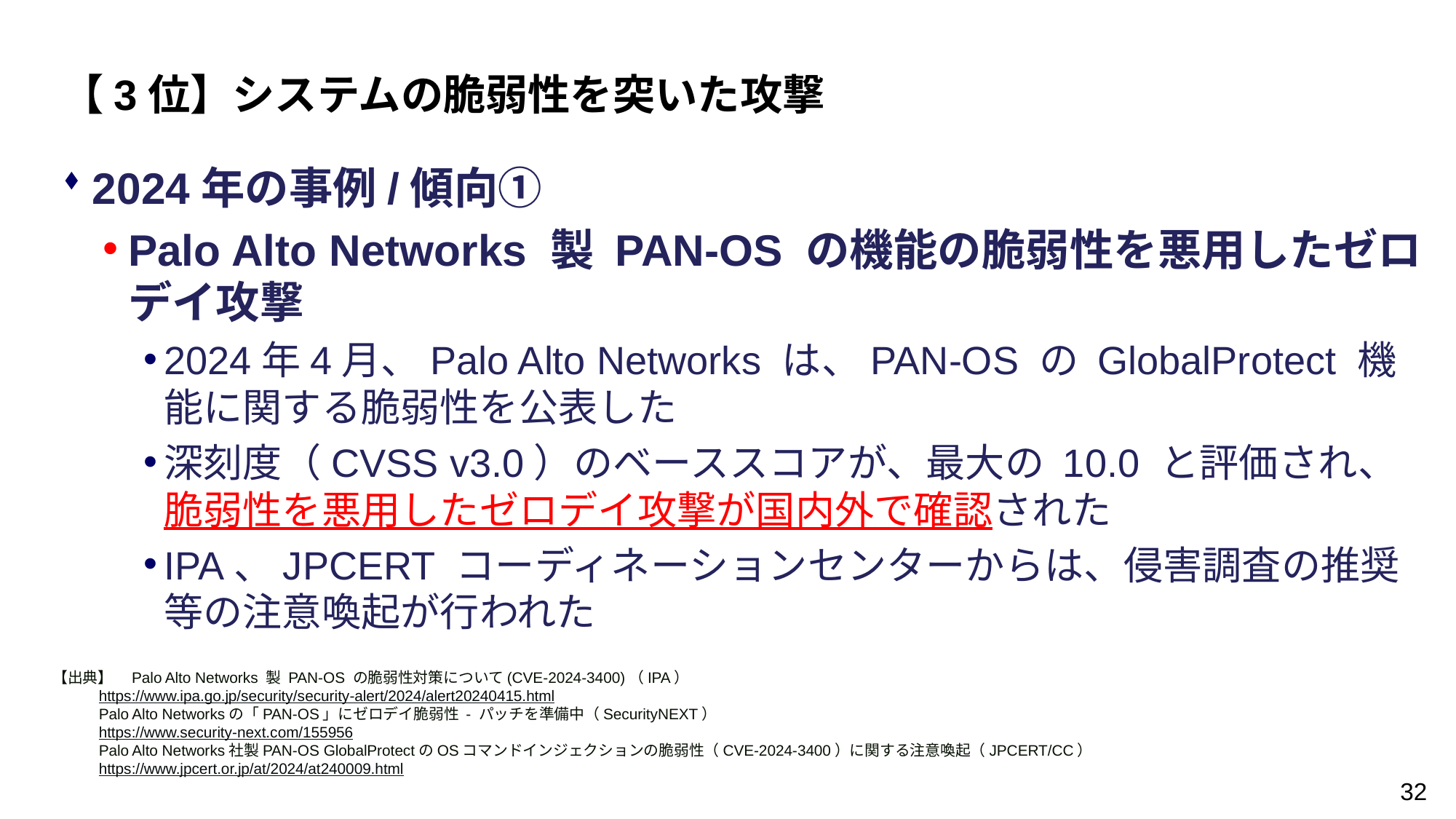

【3位】システムの脆弱性を突いた攻撃
2024年の事例/傾向①
Palo Alto Networks 製 PAN-OS の機能の脆弱性を悪用したゼロデイ攻撃
2024年4月、Palo Alto Networks は、PAN-OS の GlobalProtect 機能に関する脆弱性を公表した
深刻度（CVSS v3.0）のベーススコアが、最大の 10.0 と評価され、脆弱性を悪用したゼロデイ攻撃が国内外で確認された
IPA、JPCERT コーディネーションセンターからは、侵害調査の推奨等の注意喚起が行われた

【出典】　Palo Alto Networks 製 PAN-OS の脆弱性対策について(CVE-2024-3400)（IPA）
           https://www.ipa.go.jp/security/security-alert/2024/alert20240415.html
           Palo Alto Networksの「PAN-OS」にゼロデイ脆弱性 - パッチを準備中（SecurityNEXT）
           https://www.security-next.com/155956
           Palo Alto Networks社製PAN-OS GlobalProtectのOSコマンドインジェクションの脆弱性（CVE-2024-3400）に関する注意喚起（JPCERT/CC）
           https://www.jpcert.or.jp/at/2024/at240009.html
32